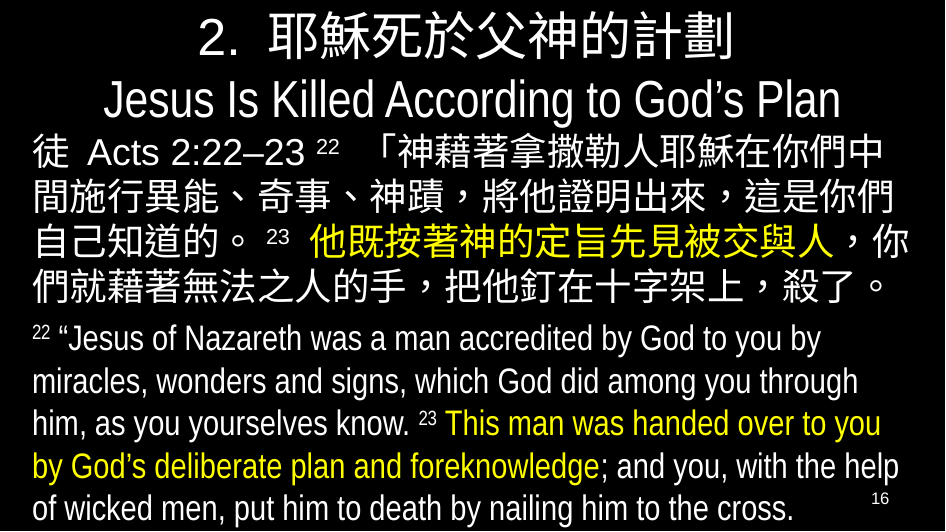

# 2. 耶穌死於父神的計劃 Jesus Is Killed According to God’s Plan
徒 Acts 2:22–23 22 「神藉著拿撒勒人耶穌在你們中間施行異能、奇事、神蹟，將他證明出來，這是你們自己知道的。23 他既按著神的定旨先見被交與人，你們就藉著無法之人的手，把他釘在十字架上，殺了。
22 “Jesus of Nazareth was a man accredited by God to you by miracles, wonders and signs, which God did among you through him, as you yourselves know. 23 This man was handed over to you by God’s deliberate plan and foreknowledge; and you, with the help of wicked men, put him to death by nailing him to the cross.
16